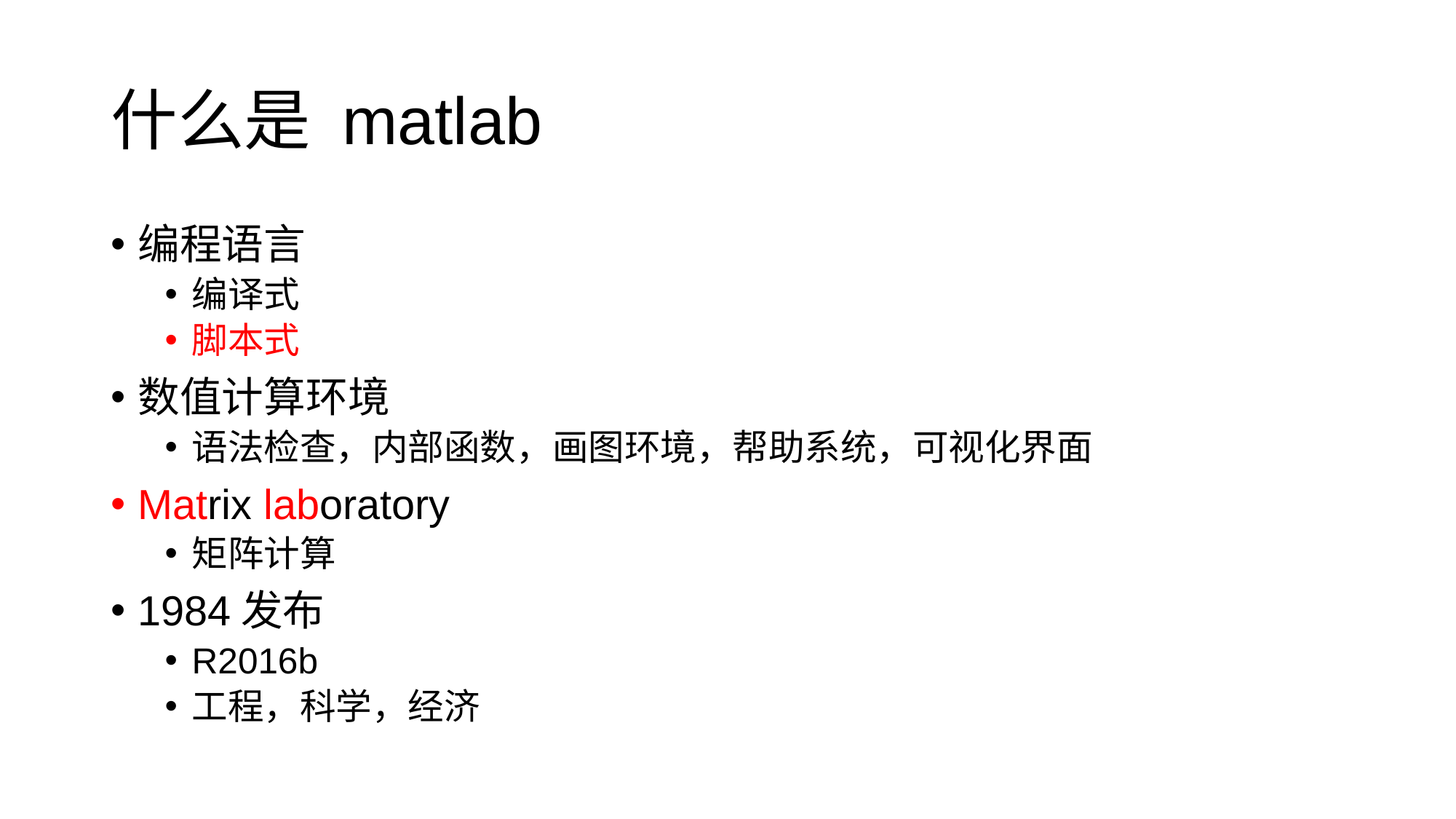

# 什么是 matlab
编程语言
编译式
脚本式
数值计算环境
语法检查，内部函数，画图环境，帮助系统，可视化界面
Matrix laboratory
矩阵计算
1984发布
R2016b
工程，科学，经济